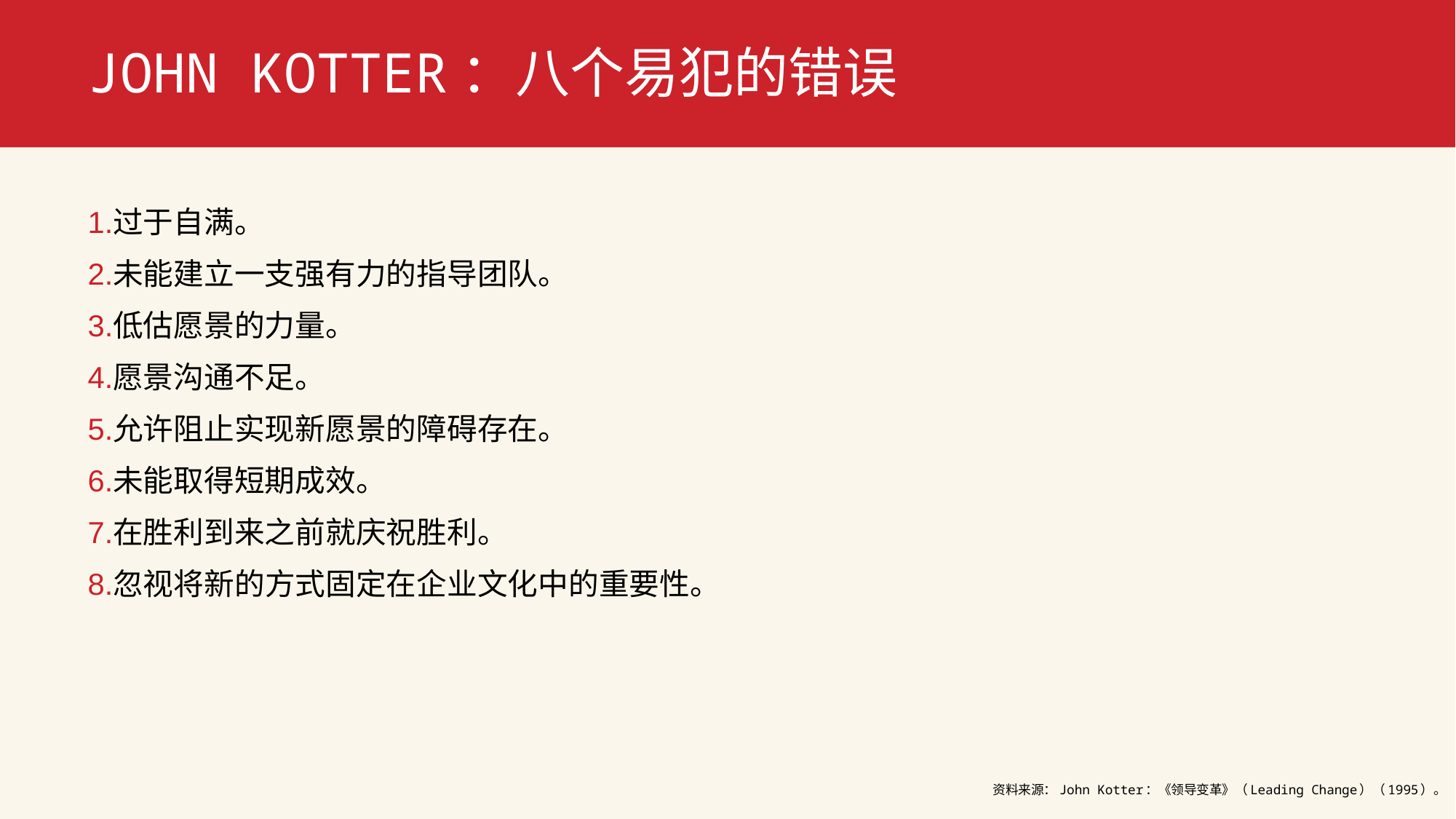

# John Kotter：八个易犯的错误
过于自满。
未能建立一支强有力的指导团队。
低估愿景的力量。
愿景沟通不足。
允许阻止实现新愿景的障碍存在。
未能取得短期成效。
在胜利到来之前就庆祝胜利。
忽视将新的方式固定在企业文化中的重要性。
资料来源：John Kotter：《领导变革》（Leading Change）（1995）。